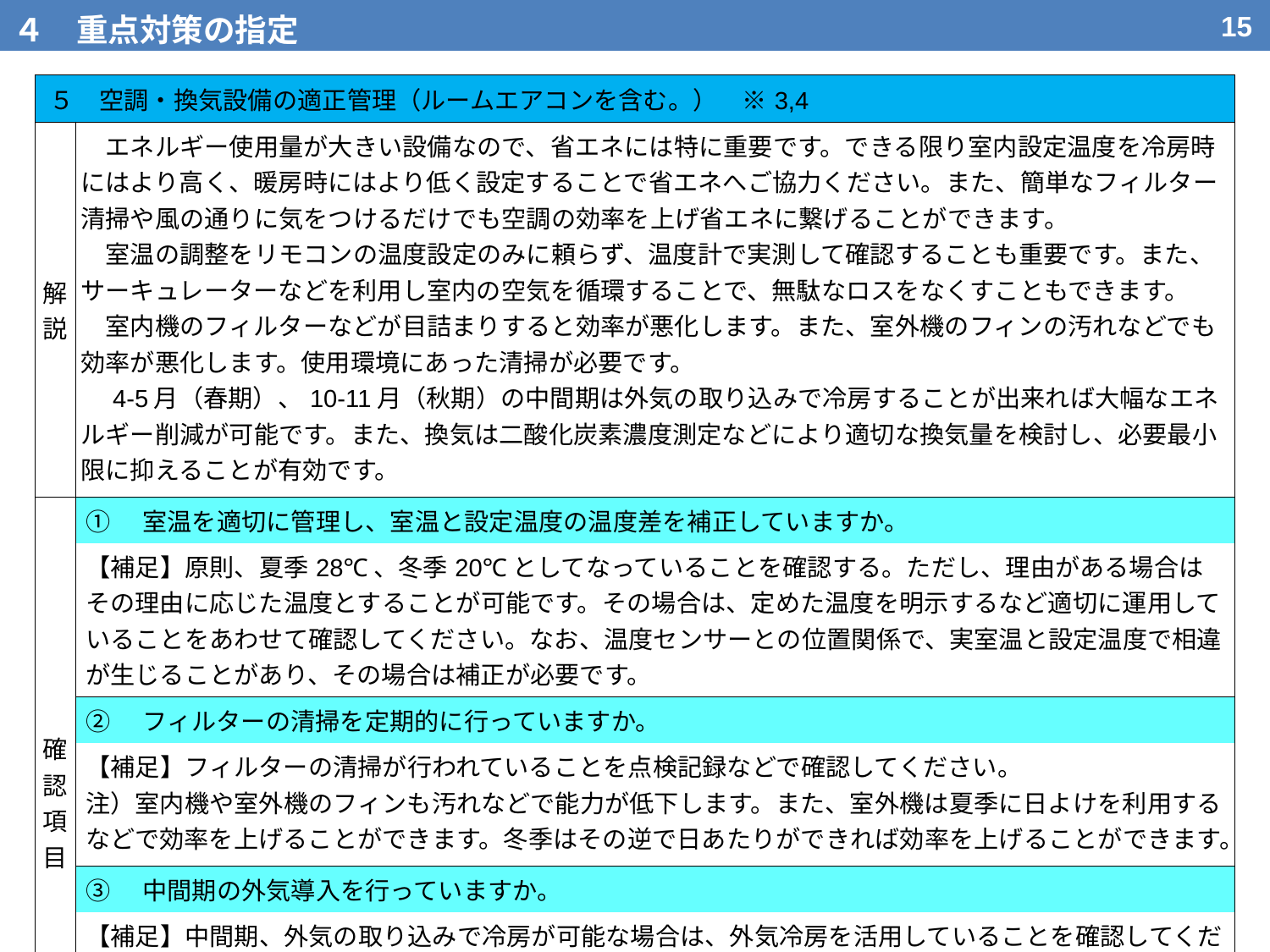

４　重点対策の指定
15
| ５　空調・換気設備の適正管理（ルームエアコンを含む。）　※3,4 |  |
| --- | --- |
| 解説 | エネルギー使用量が大きい設備なので、省エネには特に重要です。できる限り室内設定温度を冷房時にはより高く、暖房時にはより低く設定することで省エネへご協力ください。また、簡単なフィルター清掃や風の通りに気をつけるだけでも空調の効率を上げ省エネに繋げることができます。 　室温の調整をリモコンの温度設定のみに頼らず、温度計で実測して確認することも重要です。また、サーキュレーターなどを利用し室内の空気を循環することで、無駄なロスをなくすこともできます。 　室内機のフィルターなどが目詰まりすると効率が悪化します。また、室外機のフィンの汚れなどでも効率が悪化します。使用環境にあった清掃が必要です。 　4-5月（春期）、10-11月（秋期）の中間期は外気の取り込みで冷房することが出来れば大幅なエネルギー削減が可能です。また、換気は二酸化炭素濃度測定などにより適切な換気量を検討し、必要最小限に抑えることが有効です。 |
| 確認項目 | ①　室温を適切に管理し、室温と設定温度の温度差を補正していますか。 |
|  | 【補足】原則、夏季28℃、冬季20℃としてなっていることを確認する。ただし、理由がある場合はその理由に応じた温度とすることが可能です。その場合は、定めた温度を明示するなど適切に運用していることをあわせて確認してください。なお、温度センサーとの位置関係で、実室温と設定温度で相違が生じることがあり、その場合は補正が必要です。 |
|  | ②　フィルターの清掃を定期的に行っていますか。 |
|  | 【補足】フィルターの清掃が行われていることを点検記録などで確認してください。 注）室内機や室外機のフィンも汚れなどで能力が低下します。また、室外機は夏季に日よけを利用するなどで効率を上げることができます。冬季はその逆で日あたりができれば効率を上げることができます。 |
|  | ③　中間期の外気導入を行っていますか。 |
|  | 【補足】中間期、外気の取り込みで冷房が可能な場合は、外気冷房を活用していることを確認してくだい。なお、外気冷房の実施には、外気温の条件や手順をルール化するなど決めておくことが必要です。 |
|  | ④　過剰な換気とならないように、二酸化炭素濃度などを確認し把握していますか。 |
|  | 【補足】室内の二酸化炭素濃度を、1,000ppmを超えない程度で運用していることを確認してください。 |